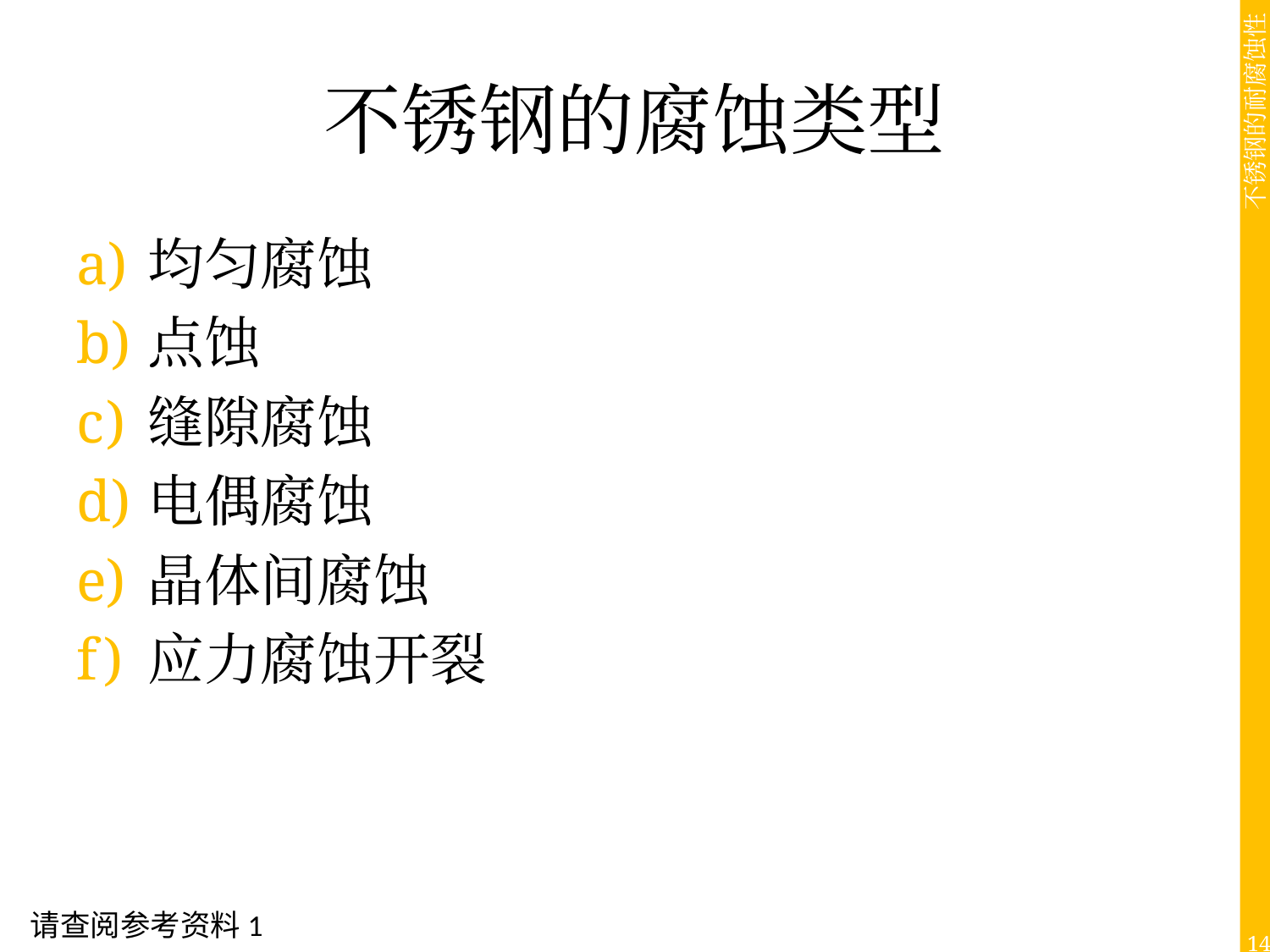

# 不锈钢的腐蚀类型
均匀腐蚀
点蚀
缝隙腐蚀
电偶腐蚀
晶体间腐蚀
应力腐蚀开裂
请查阅参考资料1
14